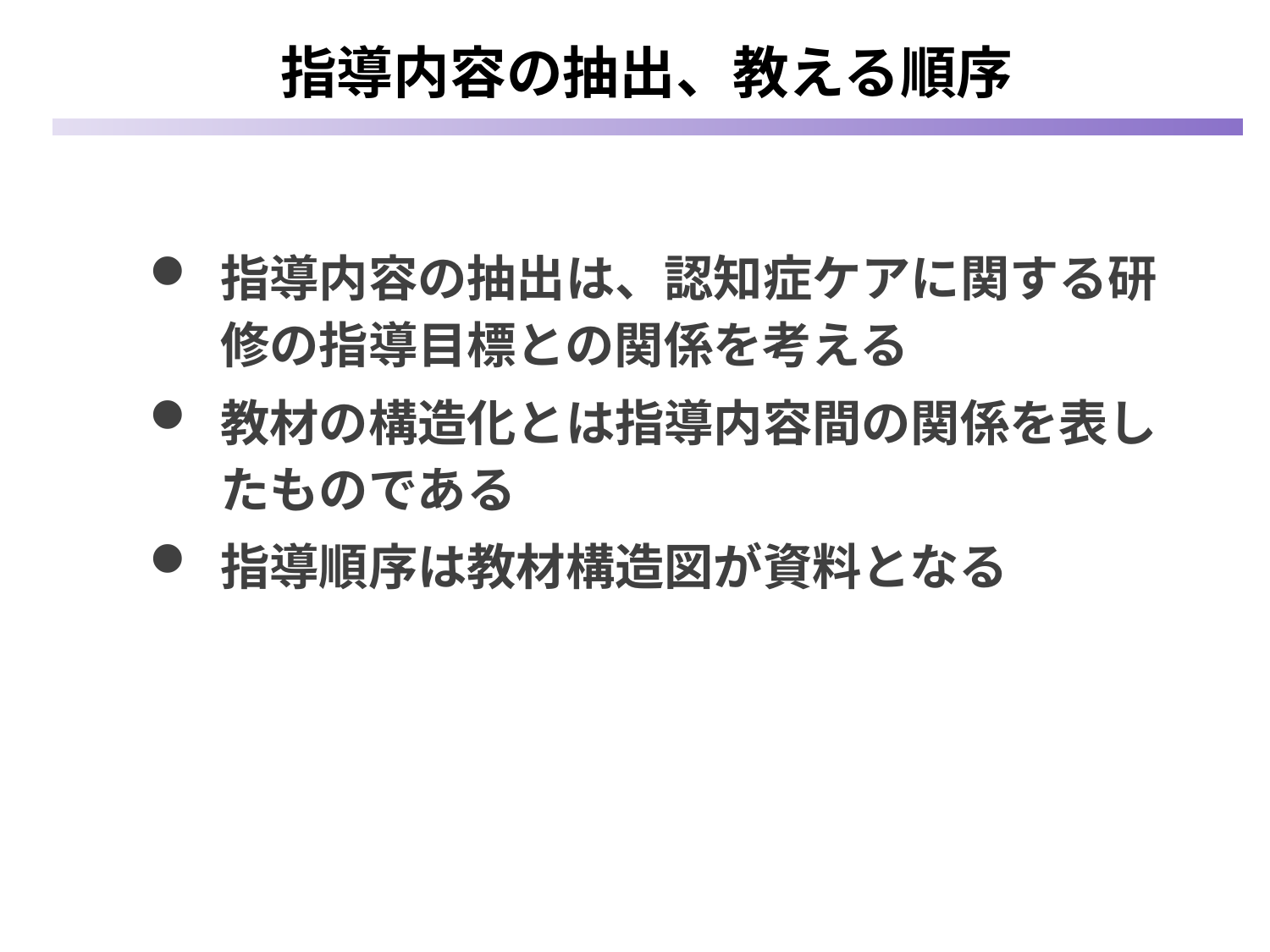

指導内容の抽出、教える順序

指導内容の抽出は、認知症ケアに関する研修の指導目標との関係を考える
教材の構造化とは指導内容間の関係を表したものである
指導順序は教材構造図が資料となる